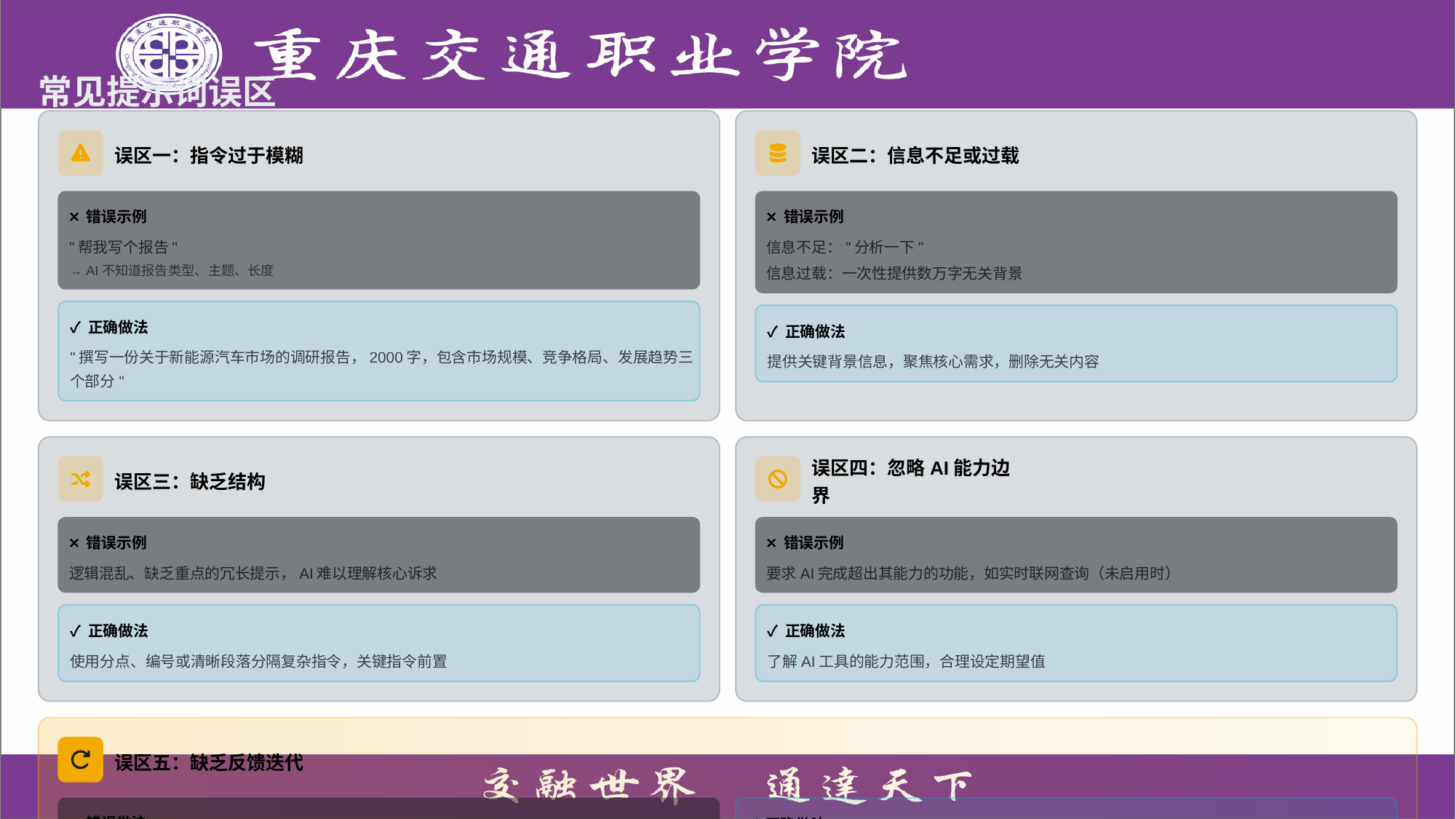

常见提示词误区

误区一：指令过于模糊
误区二：信息不足或过载

❌ 错误示例
❌ 错误示例
"帮我写个报告"
信息不足："分析一下"
→ AI不知道报告类型、主题、长度
信息过载：一次性提供数万字无关背景

✓ 正确做法
✓ 正确做法
"撰写一份关于新能源汽车市场的调研报告，2000字，包含市场规模、竞争格局、发展趋势三个部分"
提供关键背景信息，聚焦核心需求，删除无关内容

误区三：缺乏结构
误区四：忽略AI能力边界

❌ 错误示例
❌ 错误示例
逻辑混乱、缺乏重点的冗长提示，AI难以理解核心诉求
要求AI完成超出其能力的功能，如实时联网查询（未启用时）

✓ 正确做法
✓ 正确做法
使用分点、编号或清晰段落分隔复杂指令，关键指令前置
了解AI工具的能力范围，合理设定期望值

误区五：缺乏反馈迭代

❌ 错误做法
✓ 正确做法
对不理想结果直接放弃，或完全另起新对话重新输入
在原有对话基础上增补细节、修正指令，多轮迭代优化